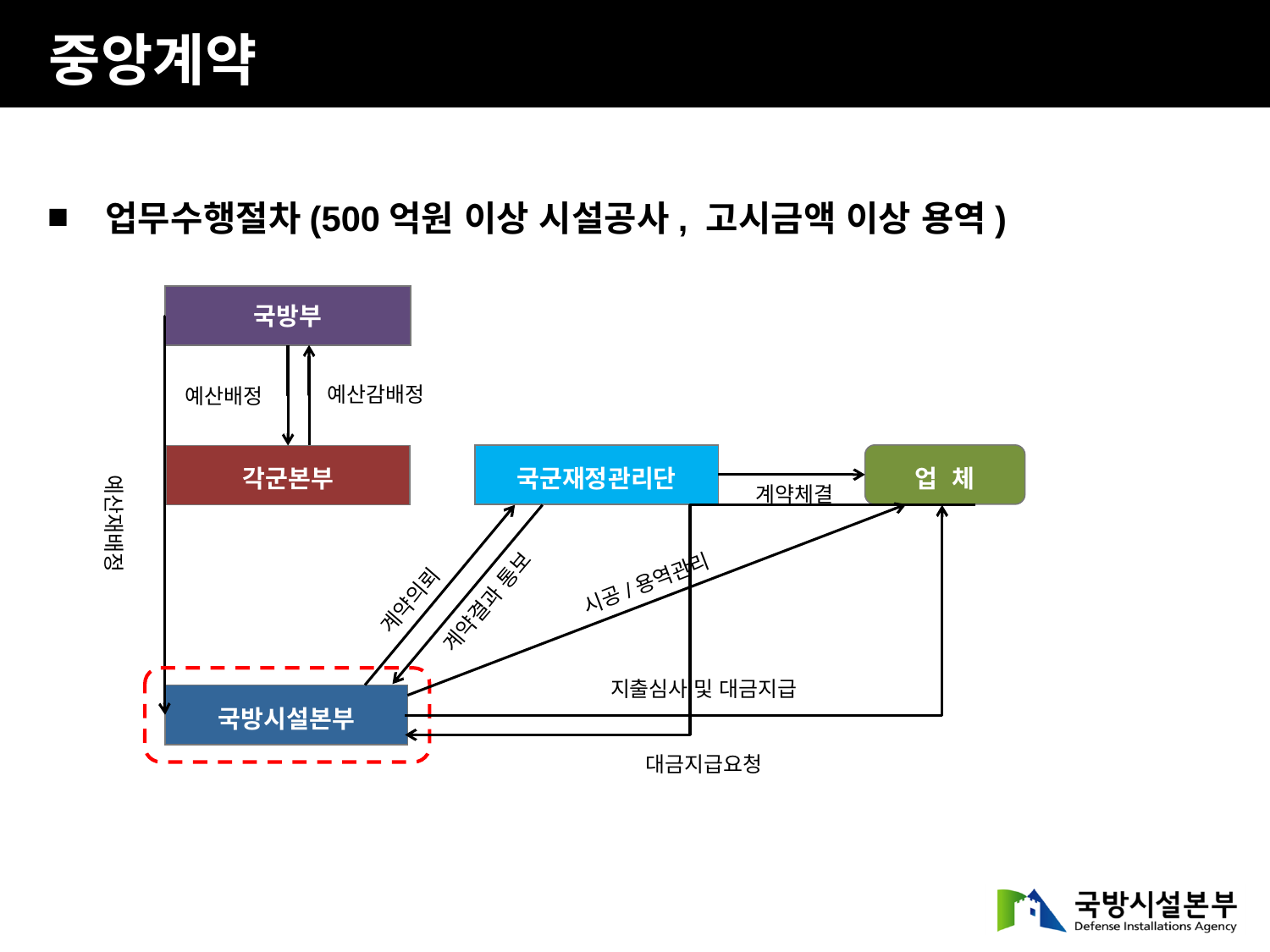

중앙계약

 업무수행절차(500억원 이상 시설공사, 고시금액 이상 용역)

국방부
예산감배정
예산배정
국군재정관리단
업  체
각군본부
계약체결
예산재배정
시공/용역관리
계약의뢰
계약결과 통보

지출심사 및 대금지급
국방시설본부
대금지급요청